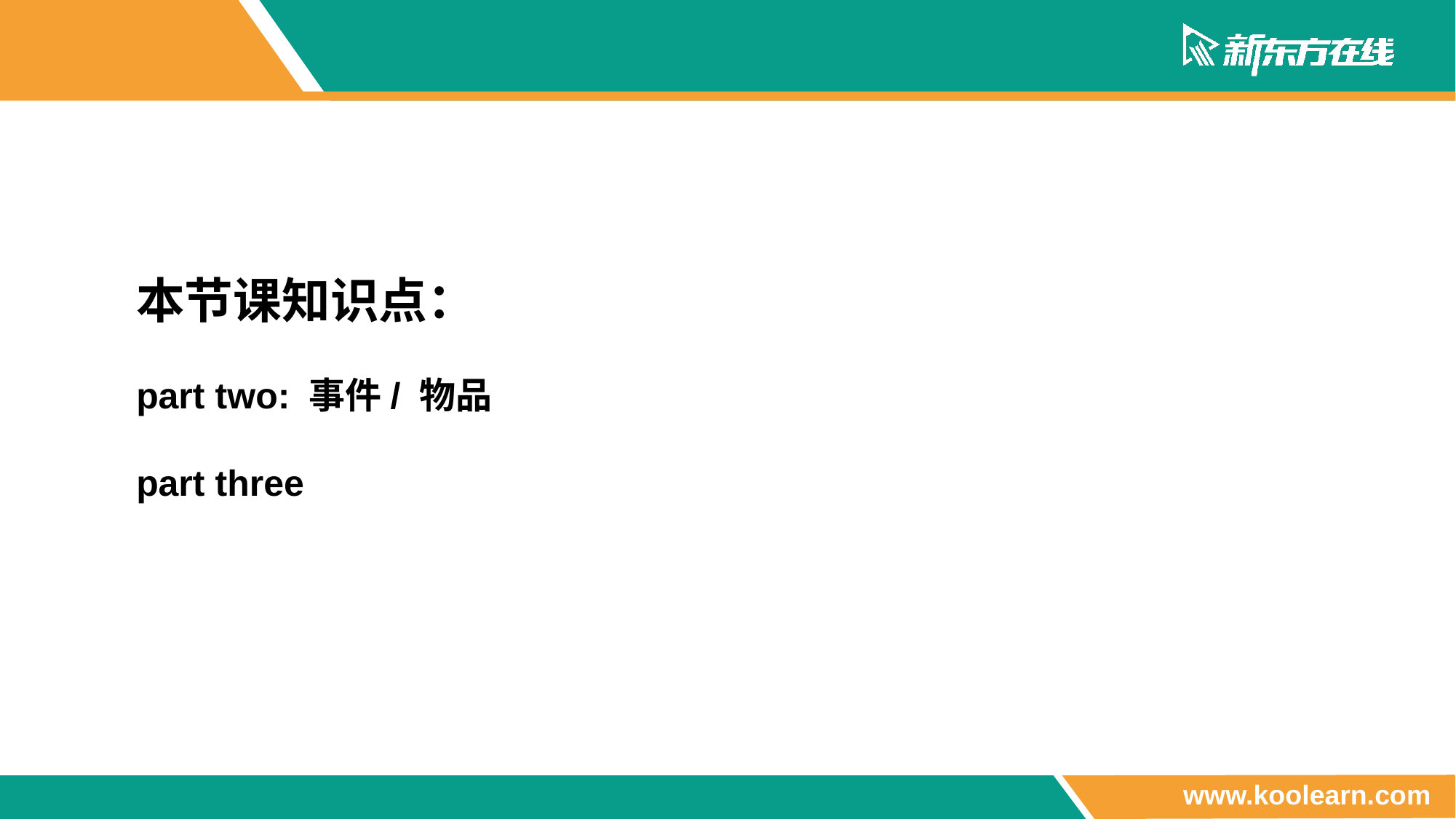

本节课知识点：

part two: 事件/ 物品

part three